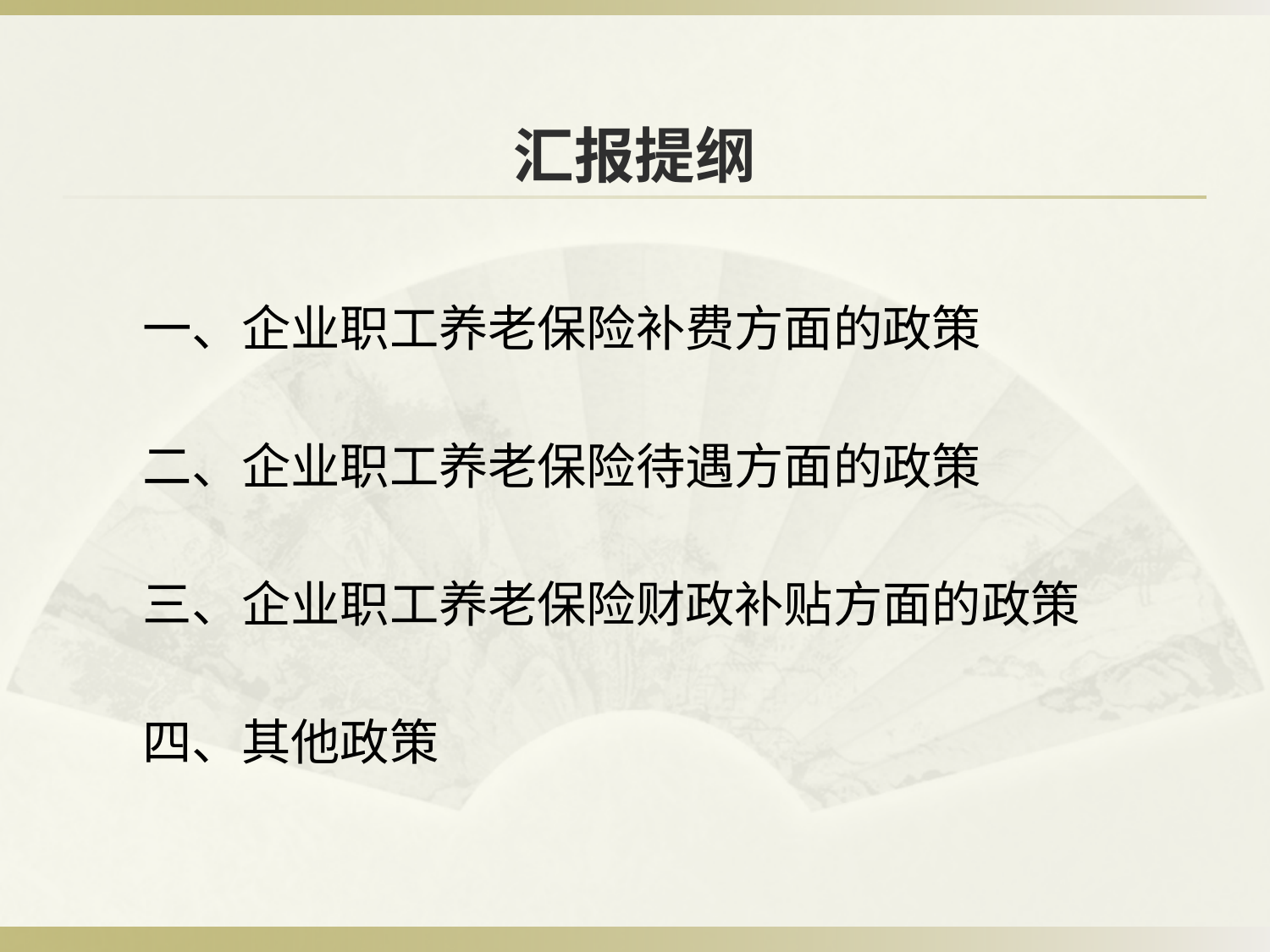

# 汇报提纲

     一、企业职工养老保险补费方面的政策

     二、企业职工养老保险待遇方面的政策

     三、企业职工养老保险财政补贴方面的政策

     四、其他政策